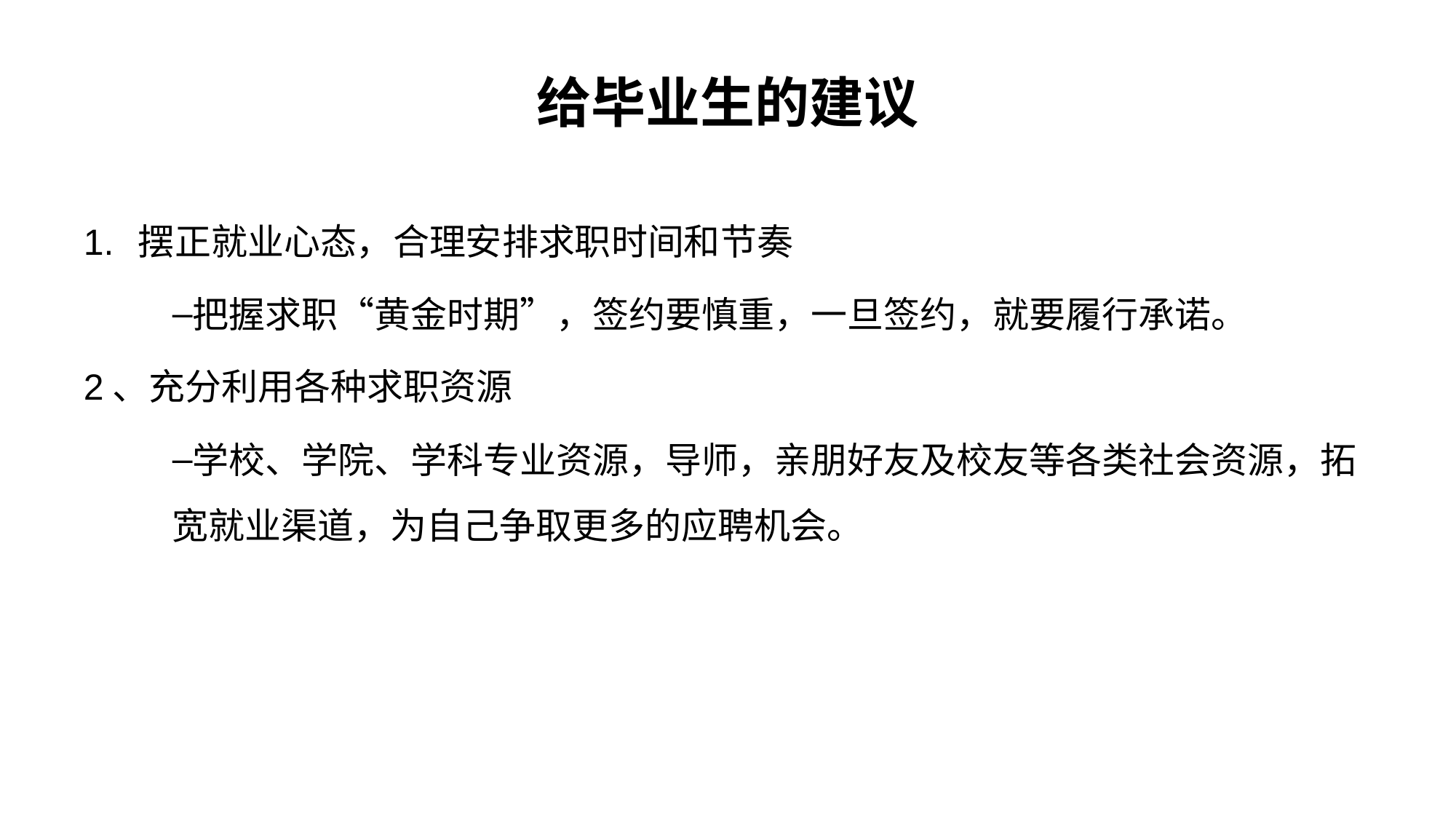

# 给毕业生的建议
摆正就业心态，合理安排求职时间和节奏
把握求职“黄金时期”，签约要慎重，一旦签约，就要履行承诺。
2、充分利用各种求职资源
学校、学院、学科专业资源，导师，亲朋好友及校友等各类社会资源，拓宽就业渠道，为自己争取更多的应聘机会。